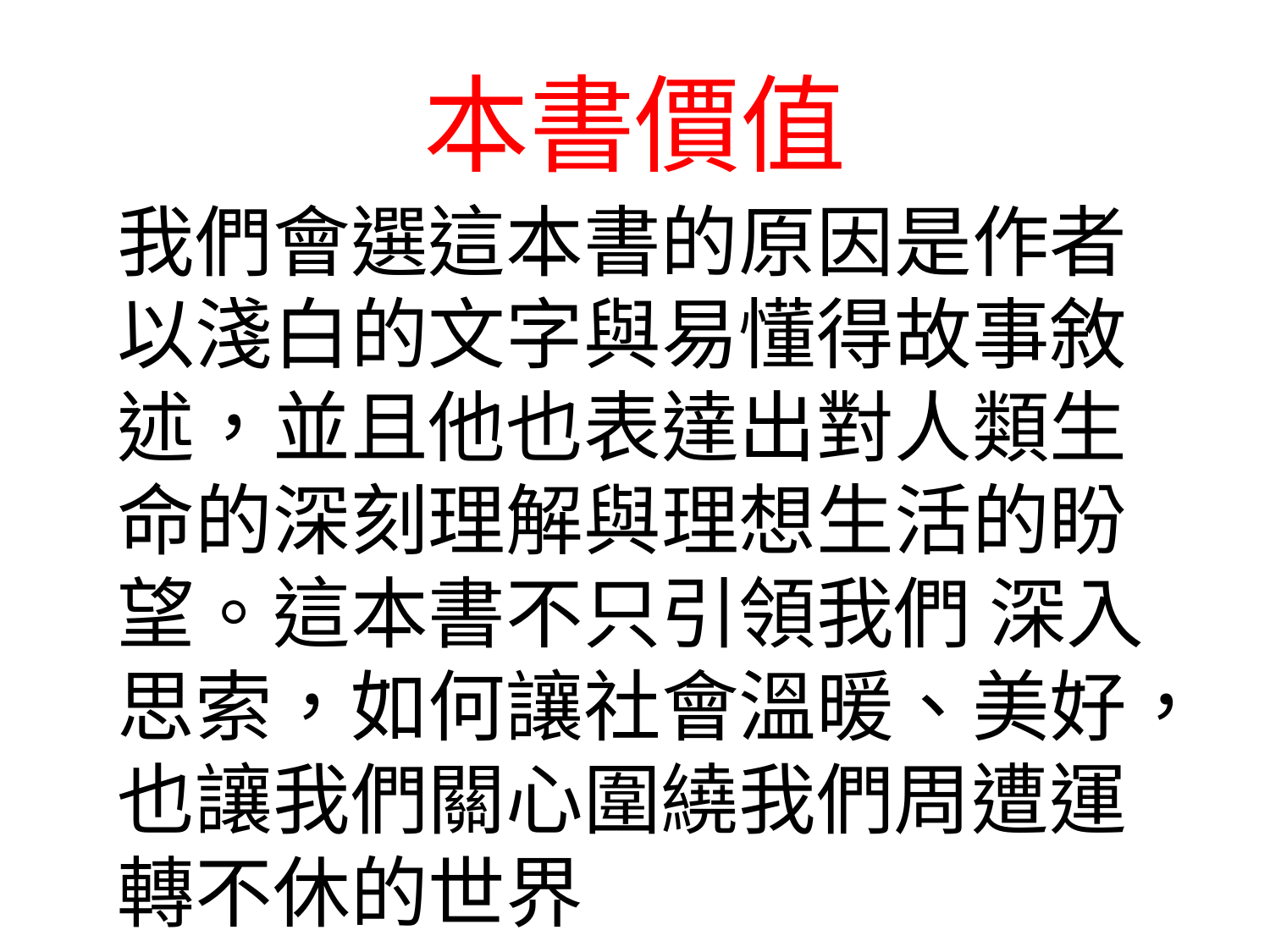

# 本書價值
我們會選這本書的原因是作者以淺白的文字與易懂得故事敘述，並且他也表達出對人類生命的深刻理解與理想生活的盼望。這本書不只引領我們 深入思索，如何讓社會溫暖、美好，也讓我們關心圍繞我們周遭運轉不休的世界